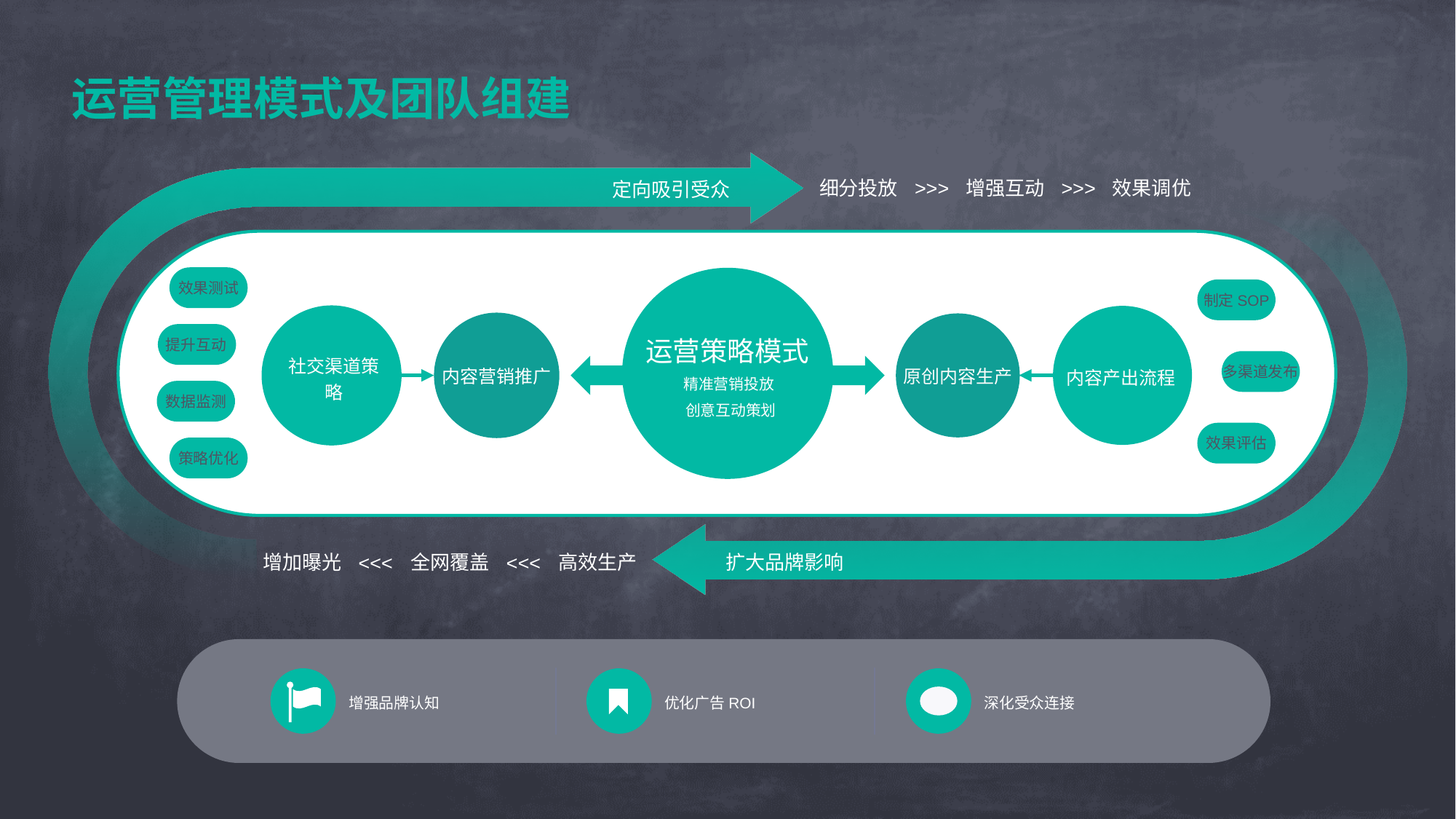

运营管理模式及团队组建
定向吸引受众
细分投放
>>>
增强互动
>>>
效果调优

效果测试

制定SOP

运营策略模式
提升互动
社交渠道策略
内容产出流程

原创内容生产
内容营销推广
多渠道发布
精准营销投放

数据监测
创意互动策划

效果评估

策略优化
扩大品牌影响
增加曝光
全网覆盖
高效生产
>>>
>>>

增强品牌认知
优化广告ROI
深化受众连接